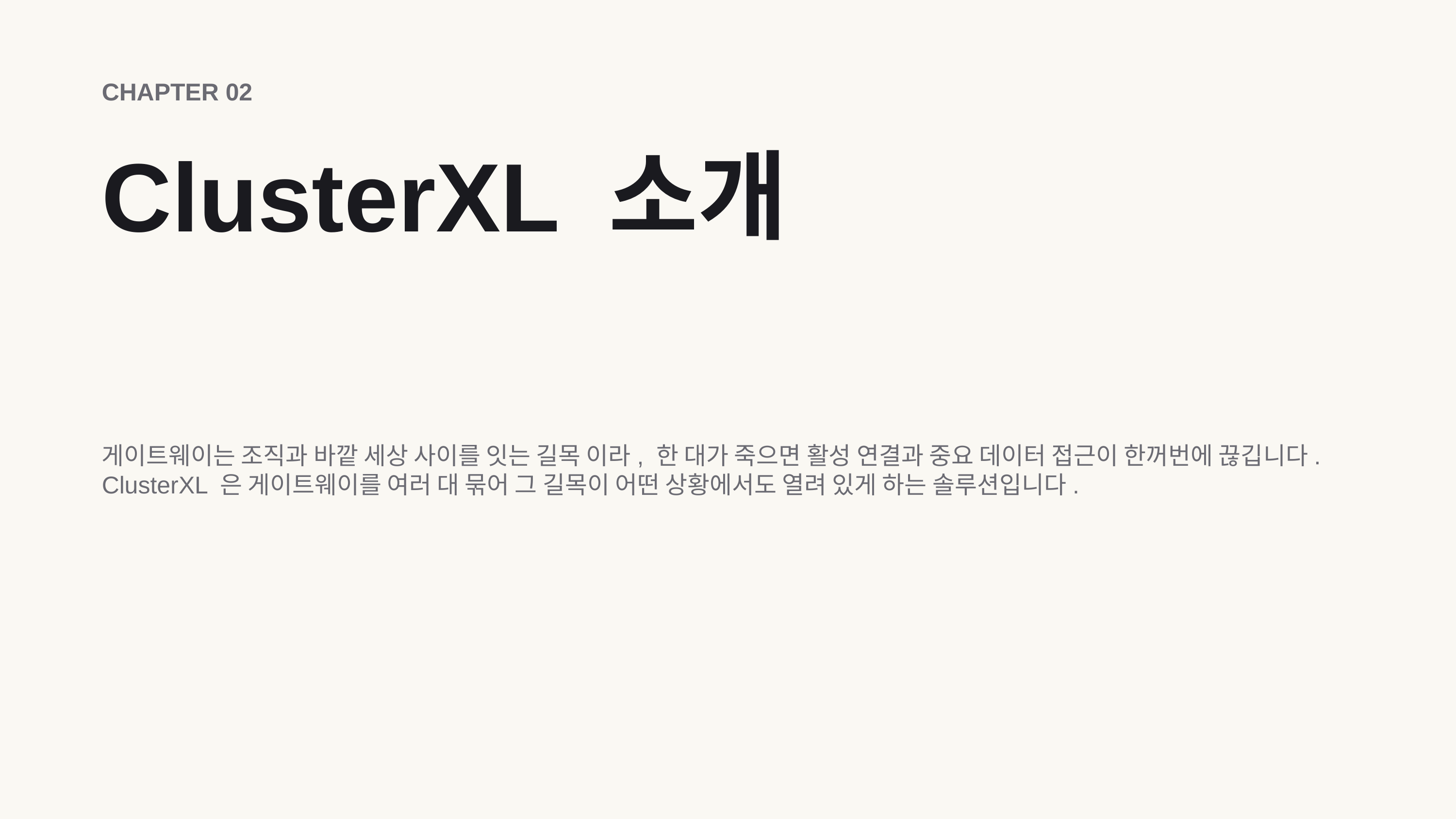

CHAPTER 02
ClusterXL 소개
게이트웨이는 조직과 바깥 세상 사이를 잇는 길목 이라, 한 대가 죽으면 활성 연결과 중요 데이터 접근이 한꺼번에 끊깁니다. ClusterXL 은 게이트웨이를 여러 대 묶어 그 길목이 어떤 상황에서도 열려 있게 하는 솔루션입니다.